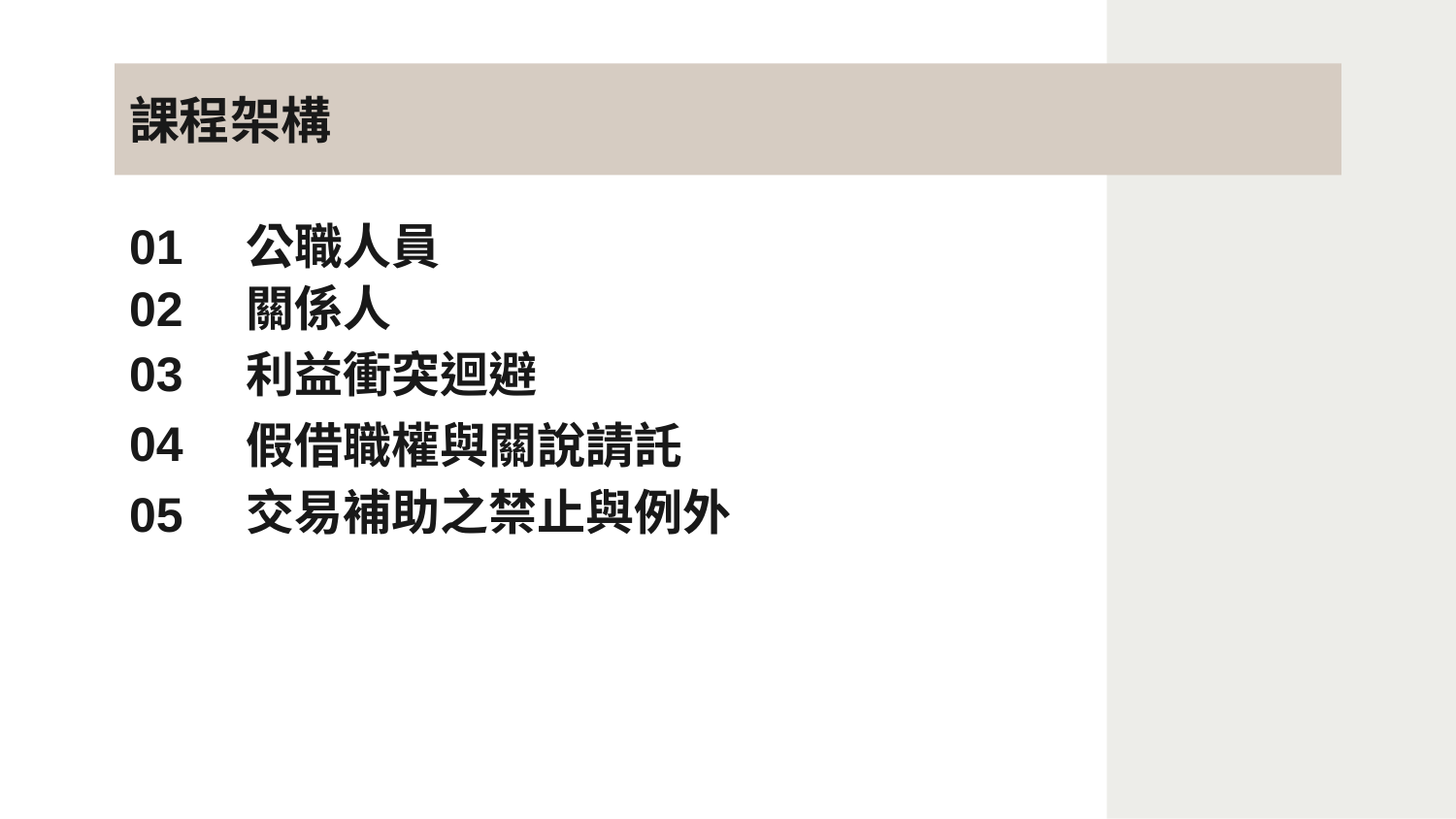

# 課程架構
公職人員
01
02
關係人
03
利益衝突迴避
04
假借職權與關說請託
交易補助之禁止與例外
05